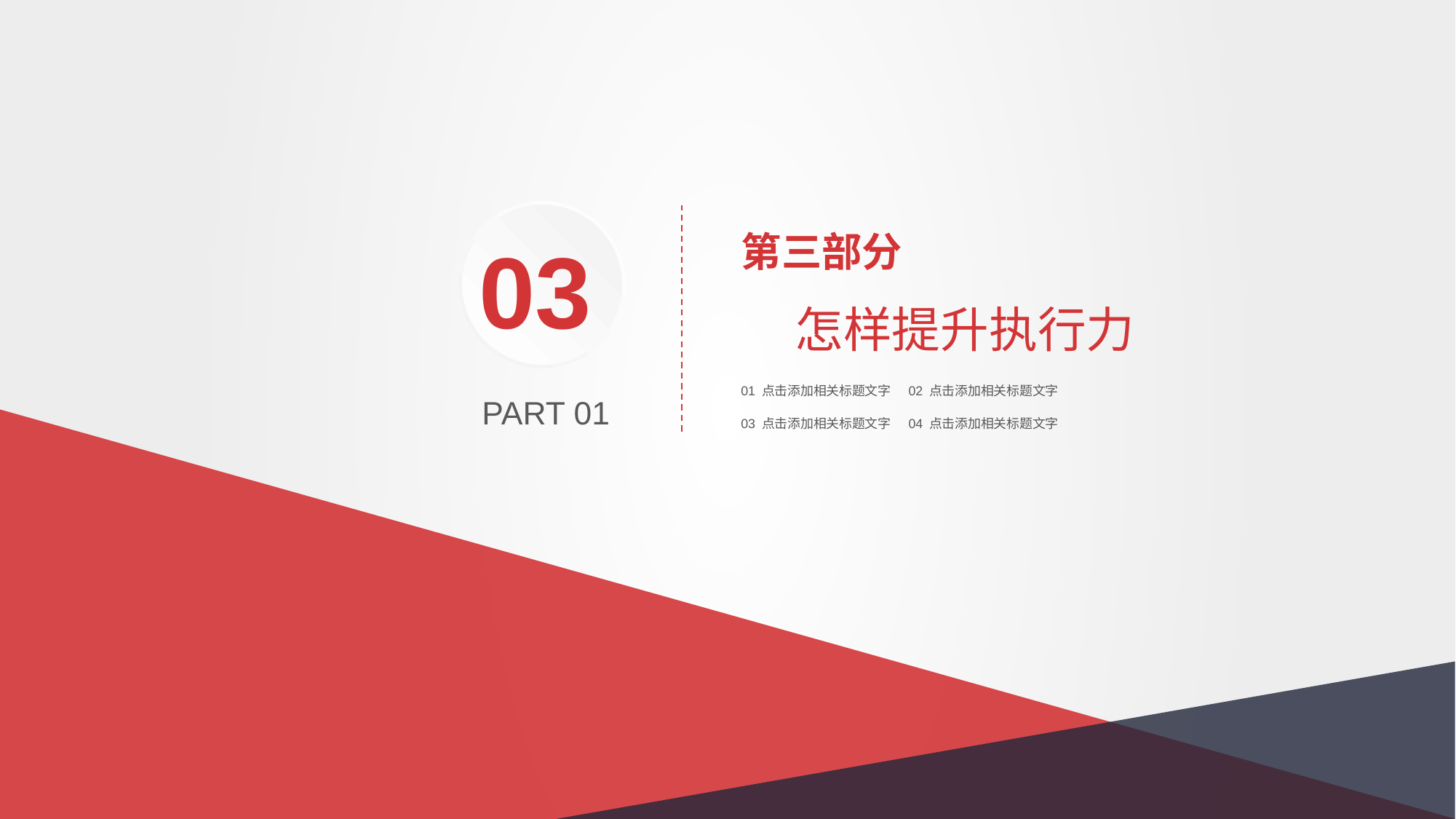

第三部分
   怎样提升执行力
03
01 点击添加相关标题文字
02 点击添加相关标题文字
PART 01

03 点击添加相关标题文字
04 点击添加相关标题文字